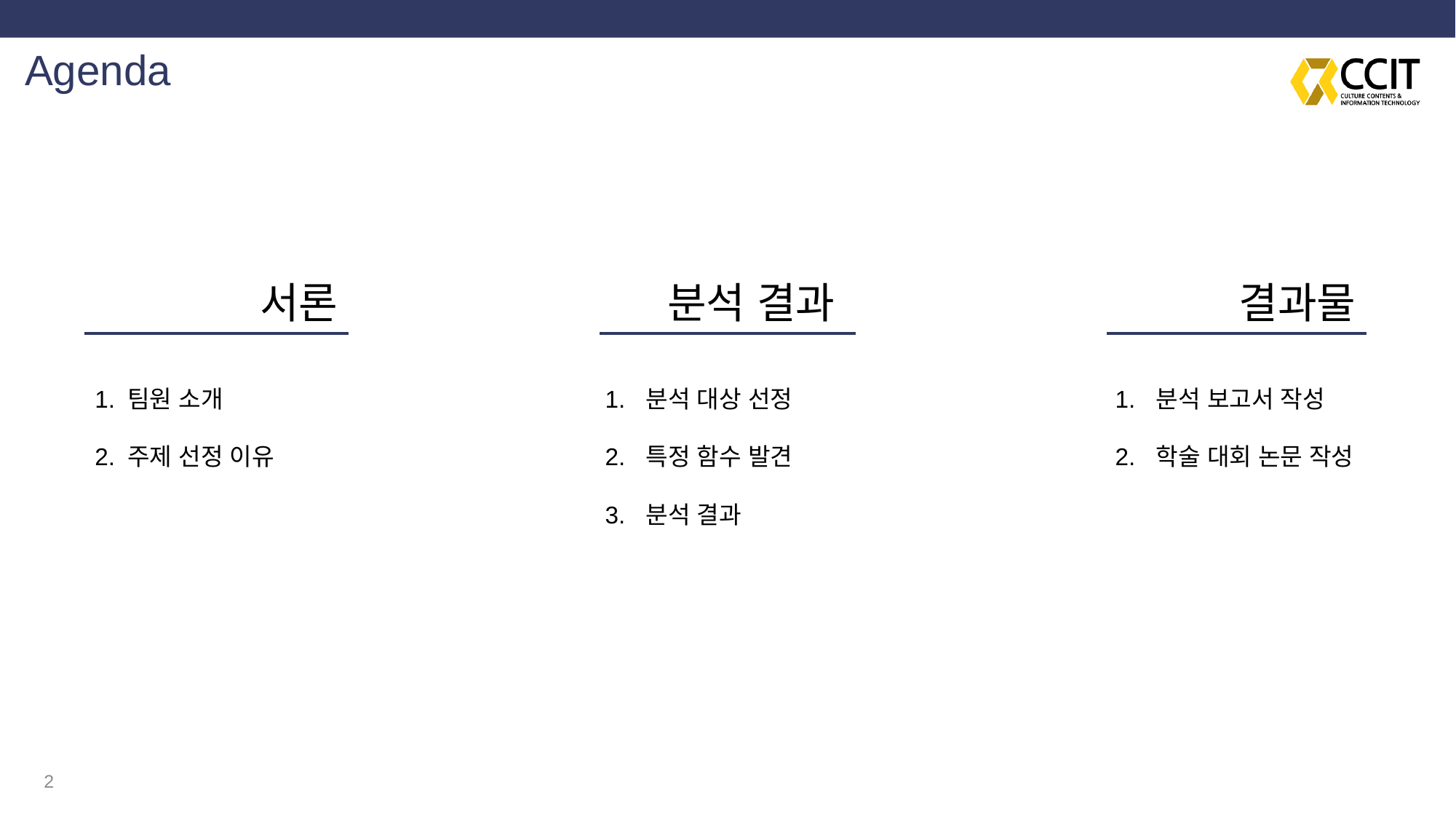

Agenda
서론
분석 결과
결과물
1. 팀원 소개
2. 주제 선정 이유
분석 대상 선정
특정 함수 발견
분석 결과
분석 보고서 작성
학술 대회 논문 작성
2